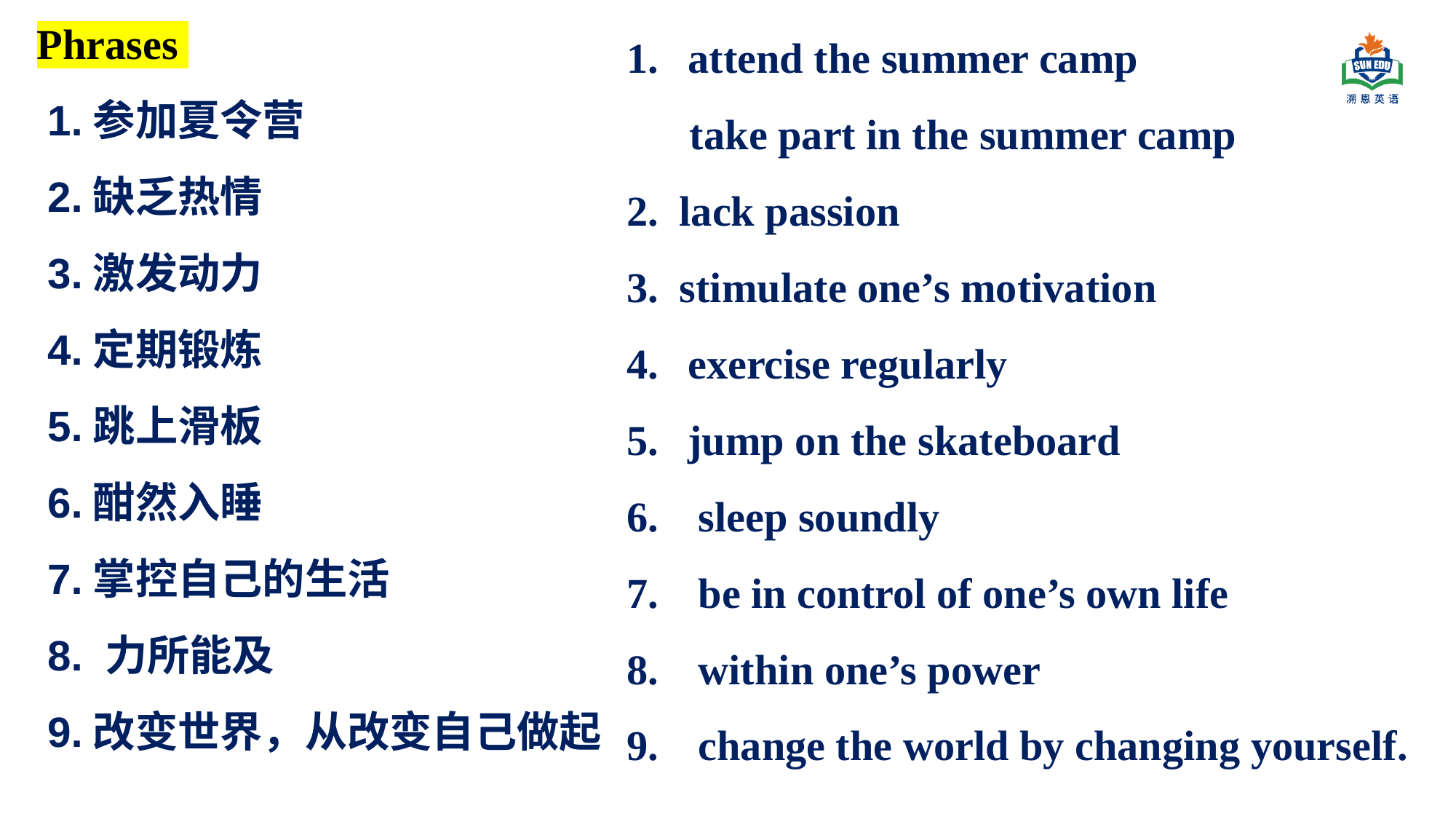

attend the summer camp
      take part in the summer camp
2.  lack passion
3.  stimulate one’s motivation
exercise regularly
jump on the skateboard
 sleep soundly
 be in control of one’s own life
 within one’s power
 change the world by changing yourself.
Phrases

1.参加夏令营
2.缺乏热情
3.激发动力
4.定期锻炼
5.跳上滑板
6.酣然入睡
7.掌控自己的生活
8. 力所能及
9.改变世界，从改变自己做起